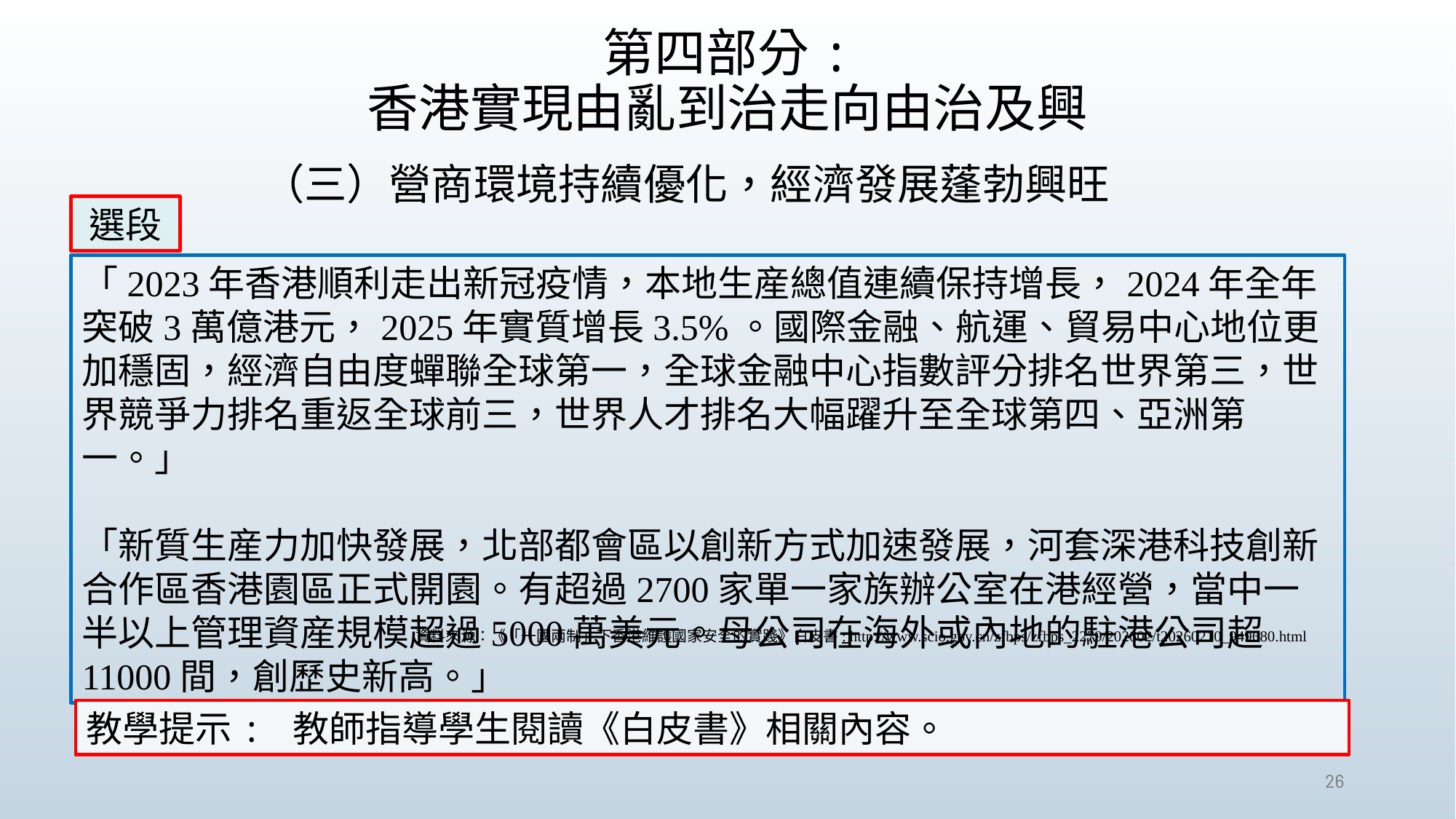

第四部分:
香港實現由亂到治走向由治及興
（三）營商環境持續優化，經濟發展蓬勃興旺
選段
「2023年香港順利走出新冠疫情，本地生産總值連續保持增長，2024年全年突破3萬億港元，2025年實質增長3.5%。國際金融、航運、貿易中心地位更加穩固，經濟自由度蟬聯全球第一，全球金融中心指數評分排名世界第三，世界競爭力排名重返全球前三，世界人才排名大幅躍升至全球第四、亞洲第一。」

「新質生産力加快發展，北部都會區以創新方式加速發展，河套深港科技創新合作區香港園區正式開園。有超過2700家單一家族辦公室在港經營，當中一半以上管理資産規模超過5000萬美元。母公司在海外或內地的駐港公司超11000間，創歷史新高。」
資料來源：《「一國兩制」下香港維護國家安全的實踐》白皮書: http://www.scio.gov.cn/zfbps/zfbps_2279/202602/t20260210_949680.html
教學提示: 教師指導學生閱讀《白皮書》相關內容。
26